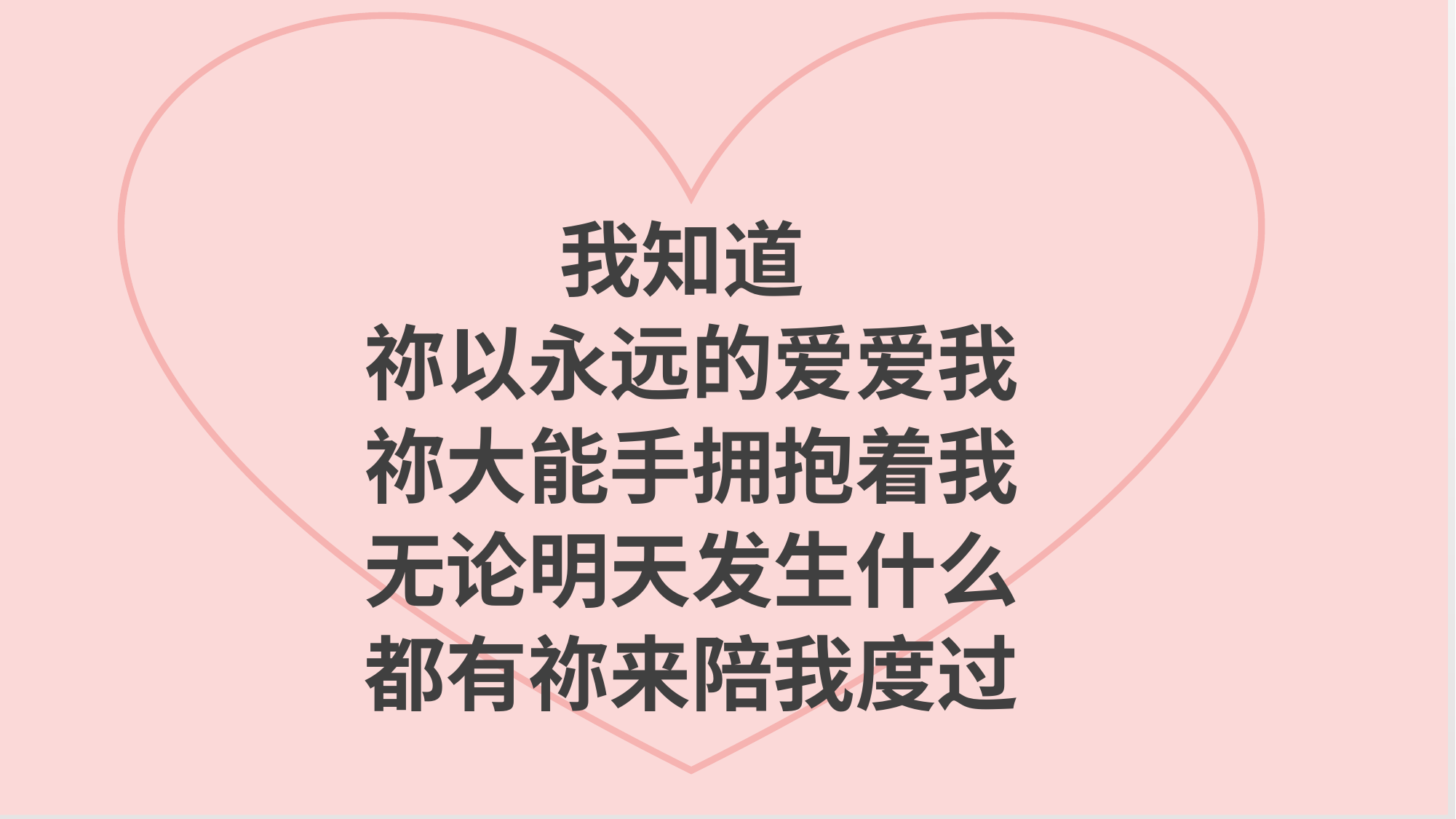

#

我知道
祢以永远的爱爱我
祢大能手拥抱着我
无论明天发生什么
都有祢来陪我度过